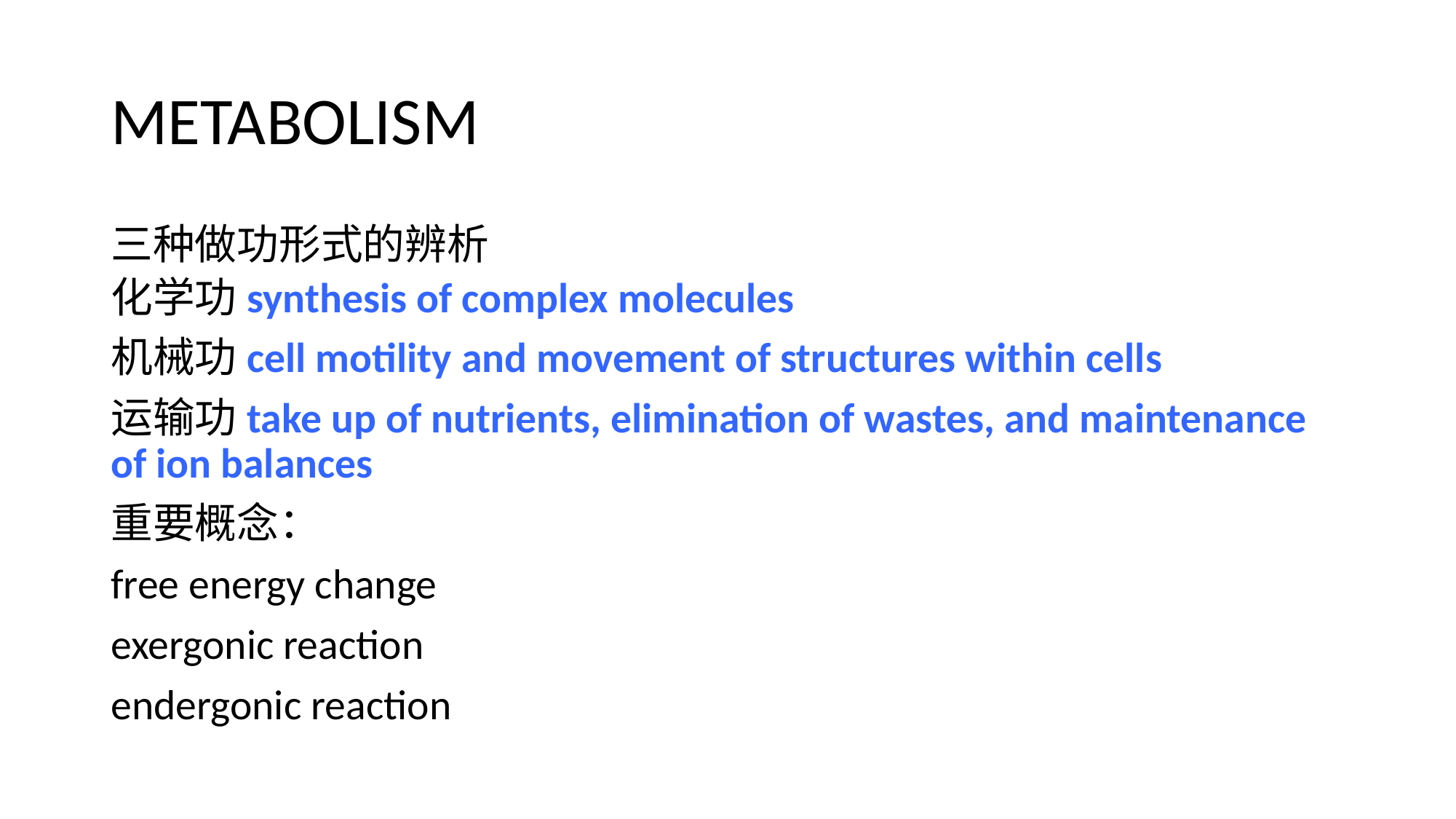

# METABOLISM
三种做功形式的辨析
化学功synthesis of complex molecules
机械功cell motility and movement of structures within cells
运输功take up of nutrients, elimination of wastes, and maintenance of ion balances
重要概念：
free energy change
exergonic reaction
endergonic reaction